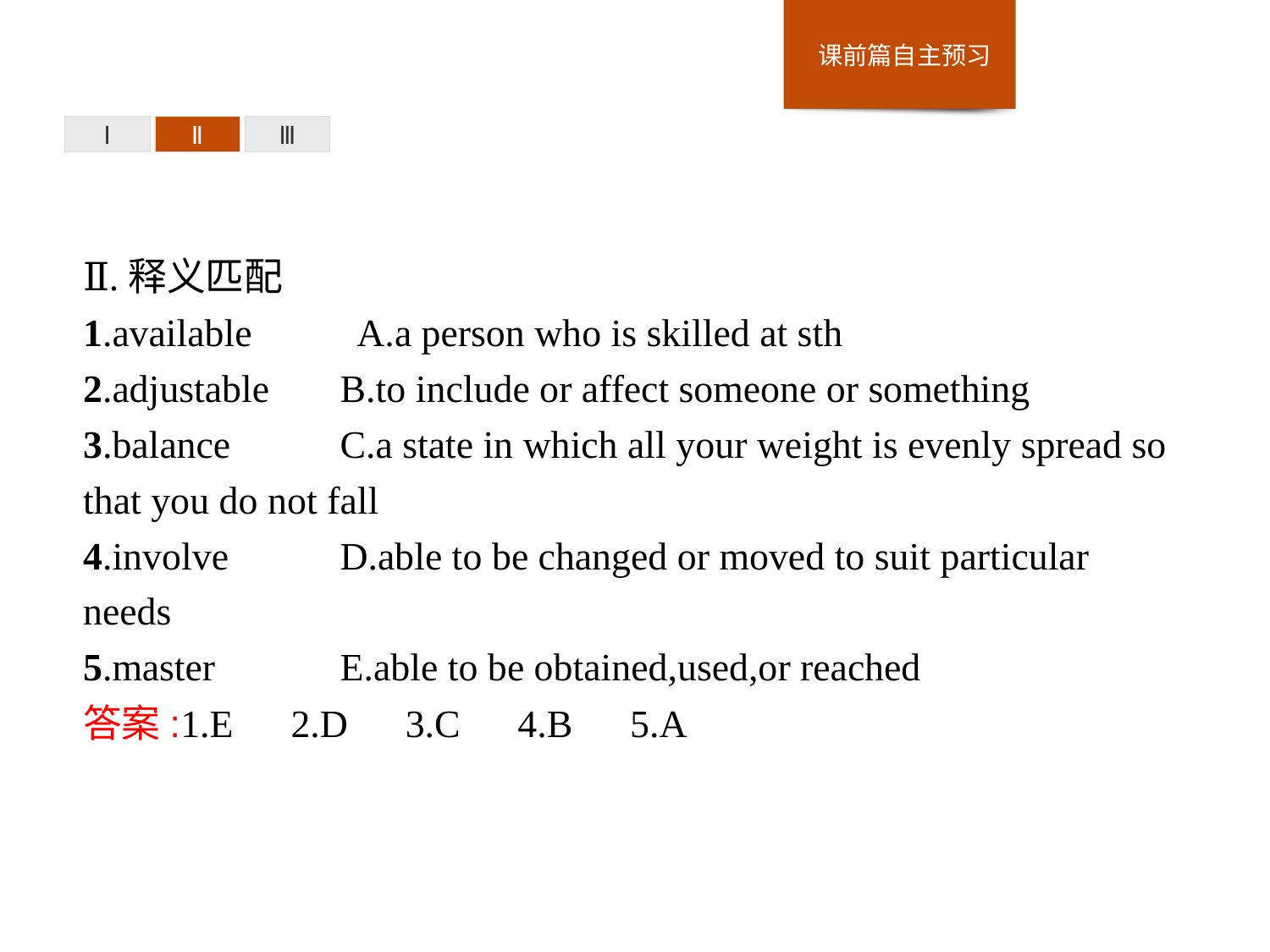

Ⅰ
Ⅱ
Ⅲ
Ⅱ.释义匹配
1.available　　 A.a person who is skilled at sth
2.adjustable	B.to include or affect someone or something
3.balance	C.a state in which all your weight is evenly spread so that you do not fall
4.involve	D.able to be changed or moved to suit particular needs
5.master		E.able to be obtained,used,or reached
答案:1.E　2.D　3.C　4.B　5.A